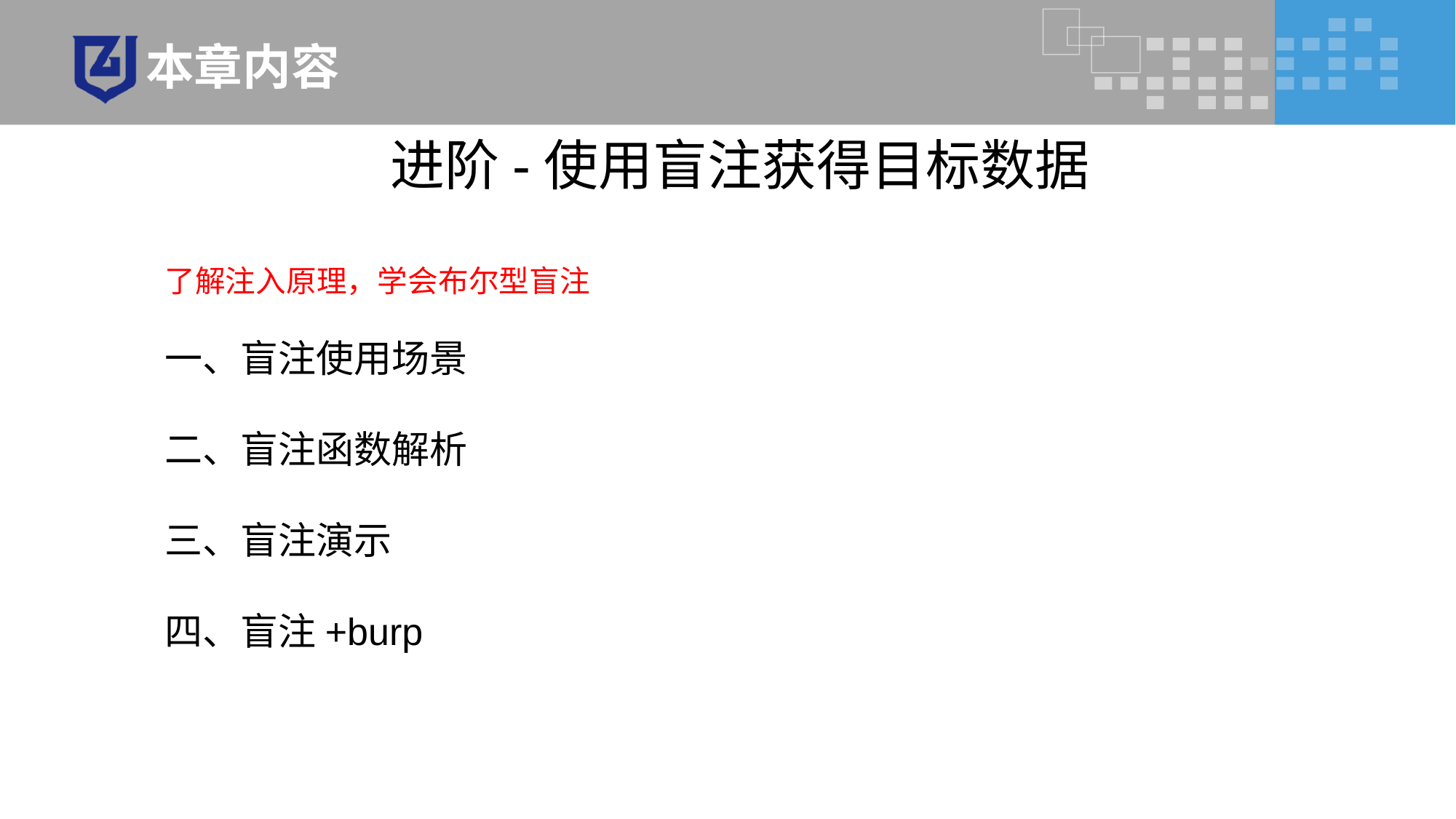

# 本章内容
进阶-使用盲注获得目标数据

了解注入原理，学会布尔型盲注

一、盲注使用场景

二、盲注函数解析

三、盲注演示

四、盲注+burp